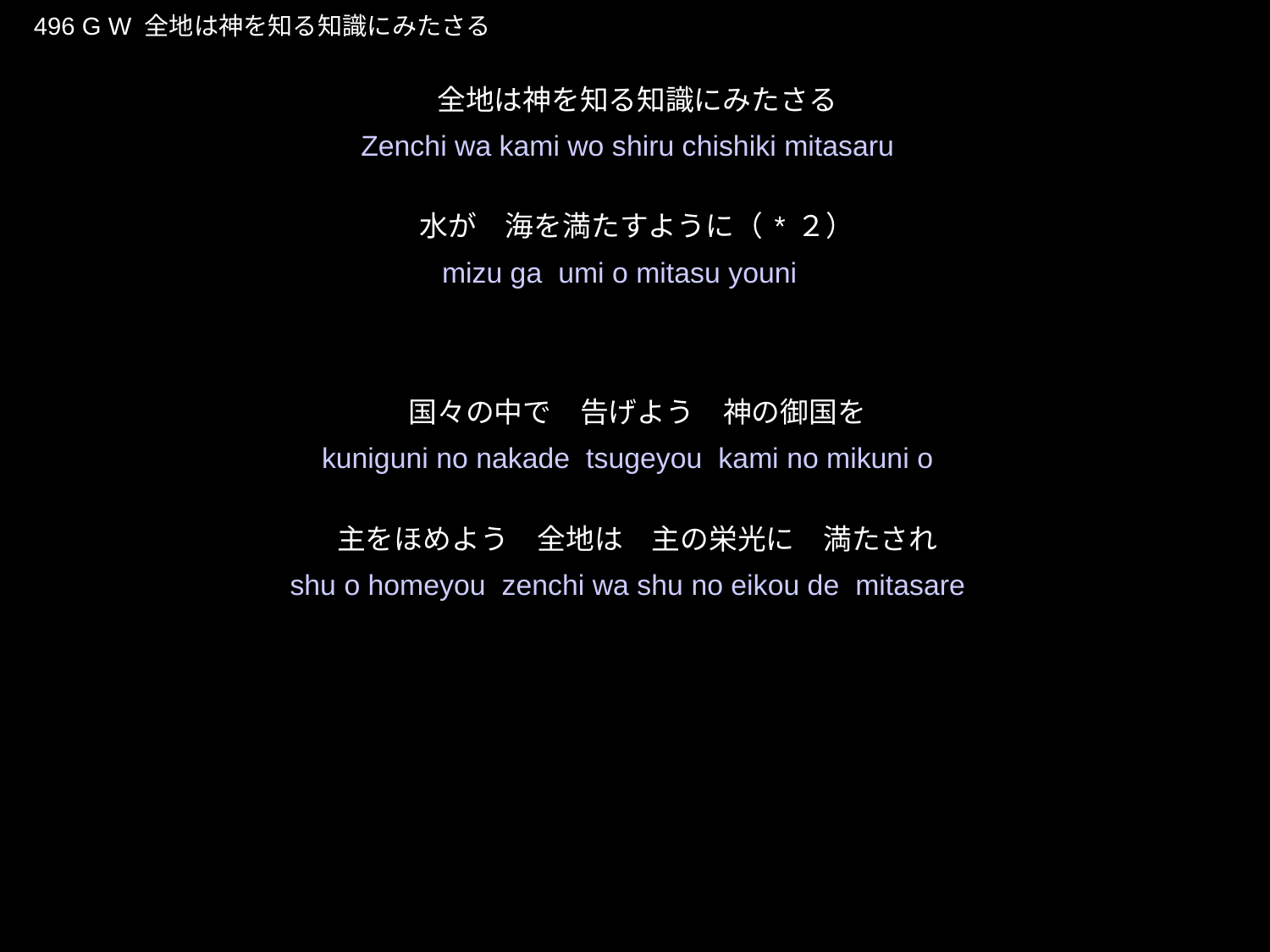

ぜんちはかみをしるちしきにみたさる
★W
496 G W 全地は神を知る知識にみたさる
全地は神を知る知識にみたさる
水が　海を満たすように（*２）
国々の中で　告げよう　神の御国を
主をほめよう　全地は　主の栄光に　満たされ
★３
Zenchi wa kami wo shiru chishiki mitasaru
mizu ga  umi o mitasu youni
kuniguni no nakade  tsugeyou  kami no mikuni o
shu o homeyou  zenchi wa shu no eikou de  mitasare